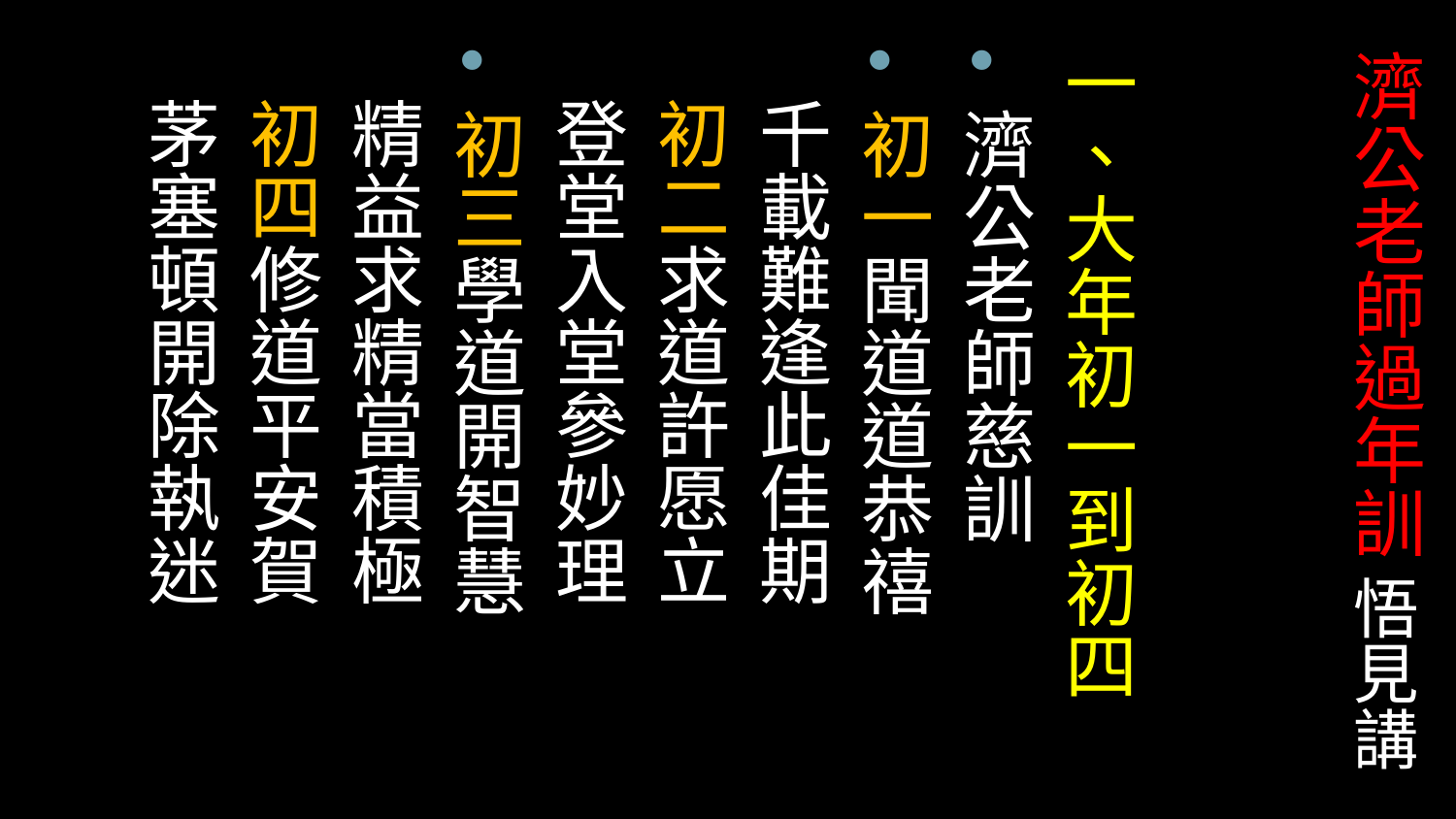

一、大年初一到初四
濟公老師慈訓
初一聞道道恭禧
  千載難逢此佳期
  初二求道許愿立
  登堂入堂參妙理
初三學道開智慧
  精益求精當積極
  初四修道平安賀
  茅塞頓開除執迷

# 濟公老師過年訓 悟見講